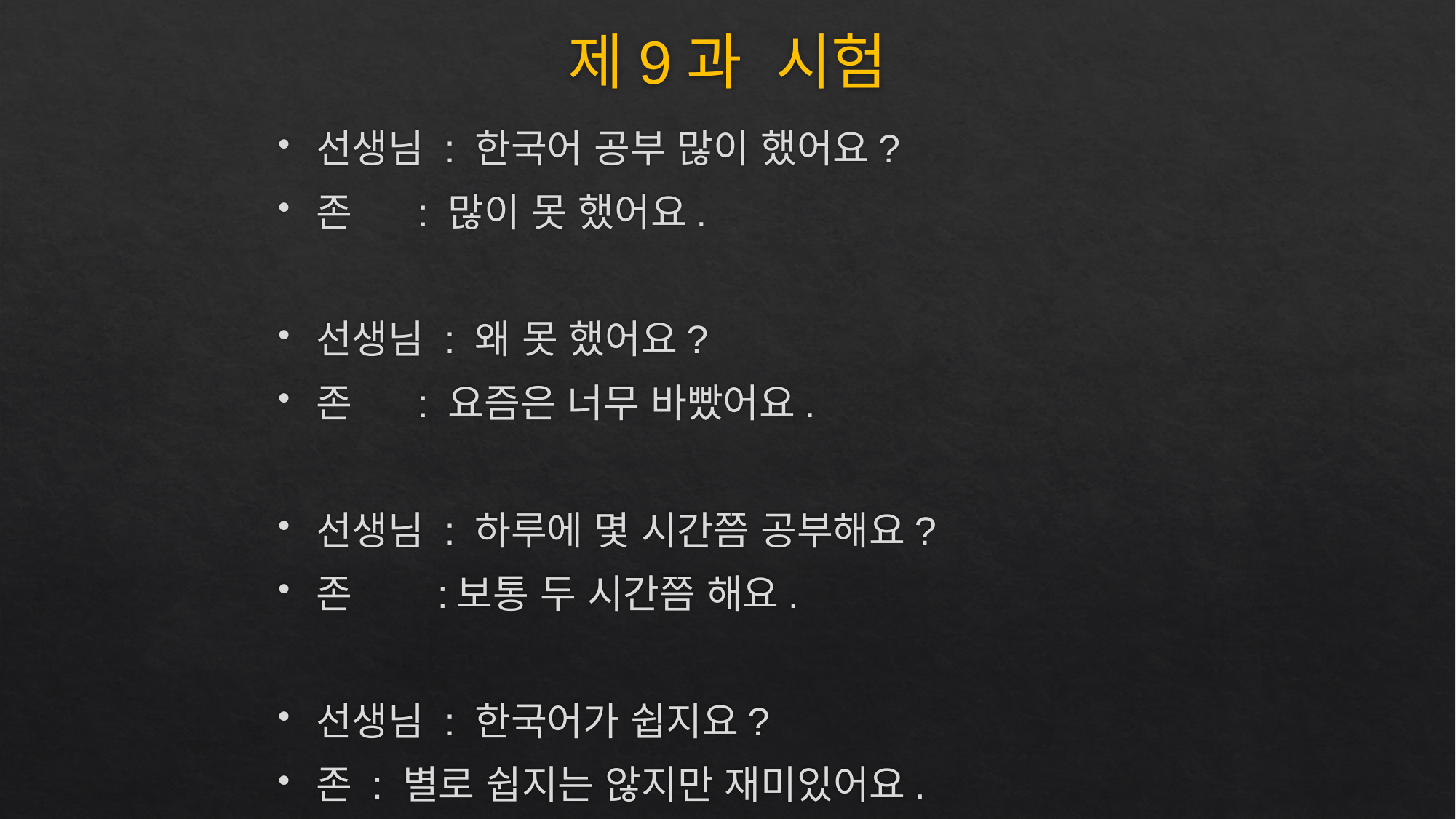

# 제9과  시험
선생님 : 한국어 공부 많이 했어요?
존 		: 많이 못 했어요.

선생님 : 왜 못 했어요?
존 		: 요즘은 너무 바빴어요.

선생님 : 하루에 몇 시간쯤 공부해요?
존		 :보통 두 시간쯤 해요.

선생님 : 한국어가 쉽지요?
존 : 별로 쉽지는 않지만 재미있어요.